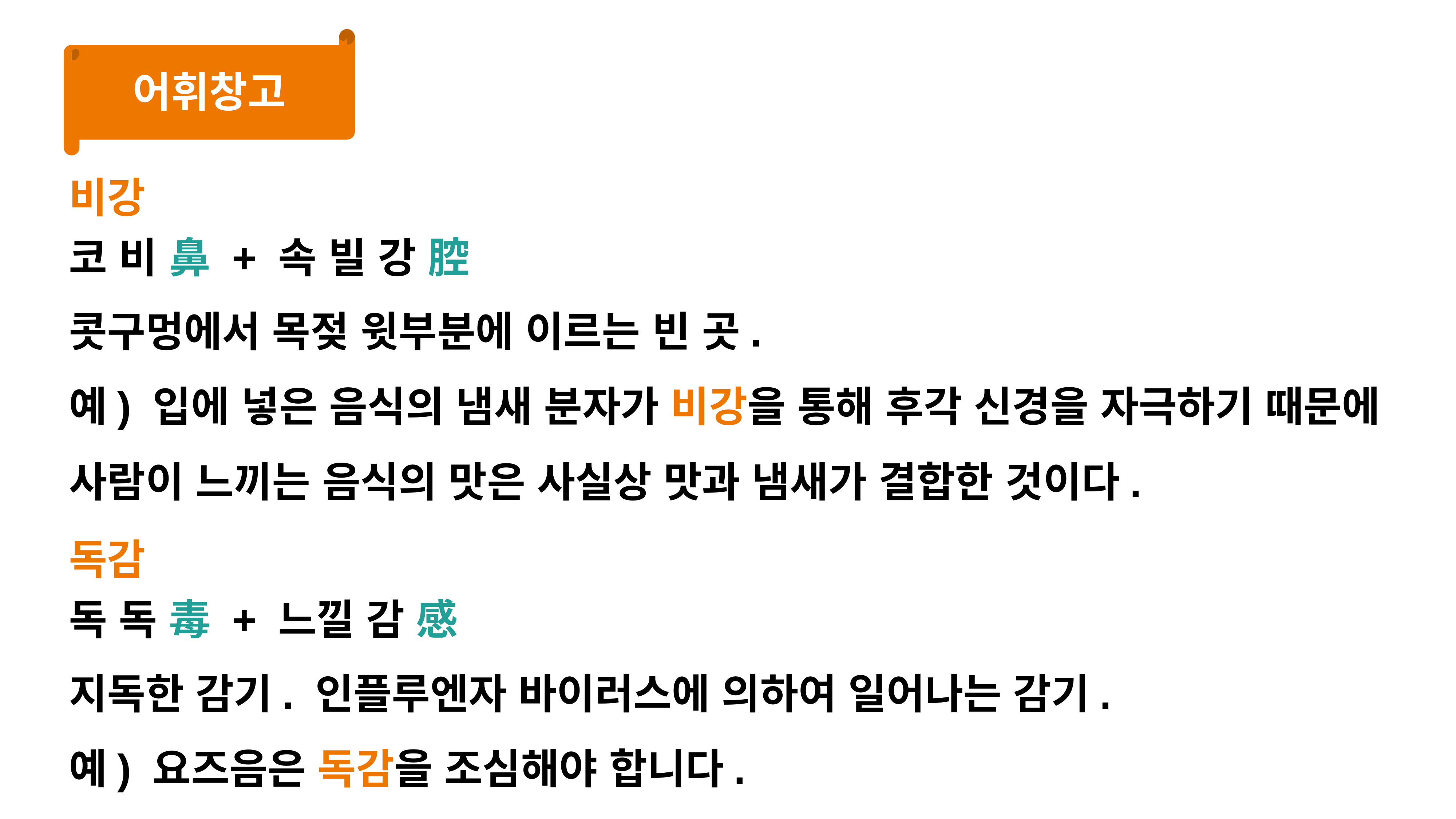

어휘창고
비강
코 비 鼻 + 속 빌 강 腔
콧구멍에서 목젖 윗부분에 이르는 빈 곳.
예) 입에 넣은 음식의 냄새 분자가 비강을 통해 후각 신경을 자극하기 때문에 사람이 느끼는 음식의 맛은 사실상 맛과 냄새가 결합한 것이다.
독감
독 독 毒 + 느낄 감 感
지독한 감기. 인플루엔자 바이러스에 의하여 일어나는 감기.
예) 요즈음은 독감을 조심해야 합니다.